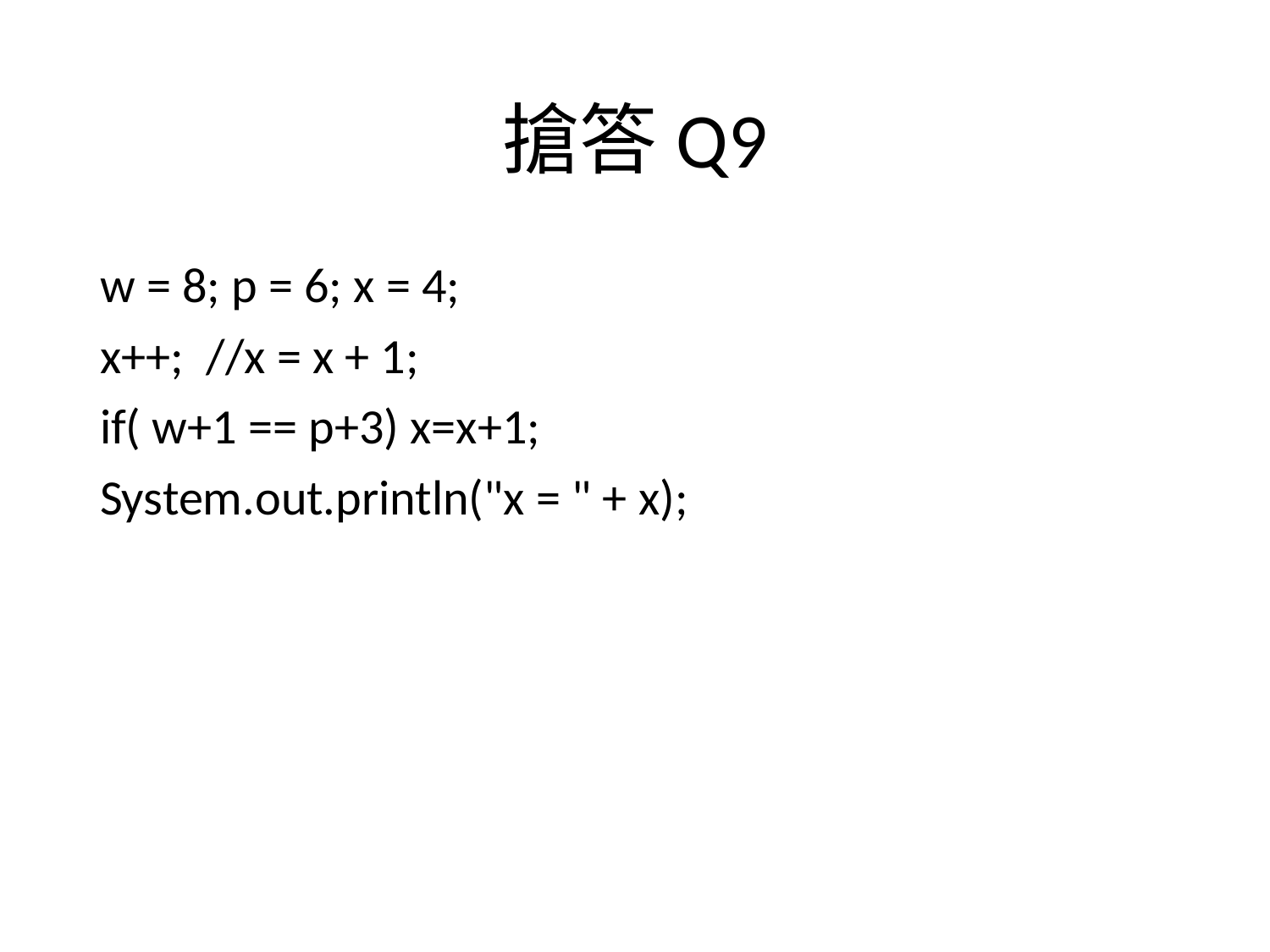

# 搶答Q9
w = 8; p = 6; x = 4;
x++;  //x = x + 1;
if( w+1 == p+3) x=x+1;
System.out.println("x = " + x);